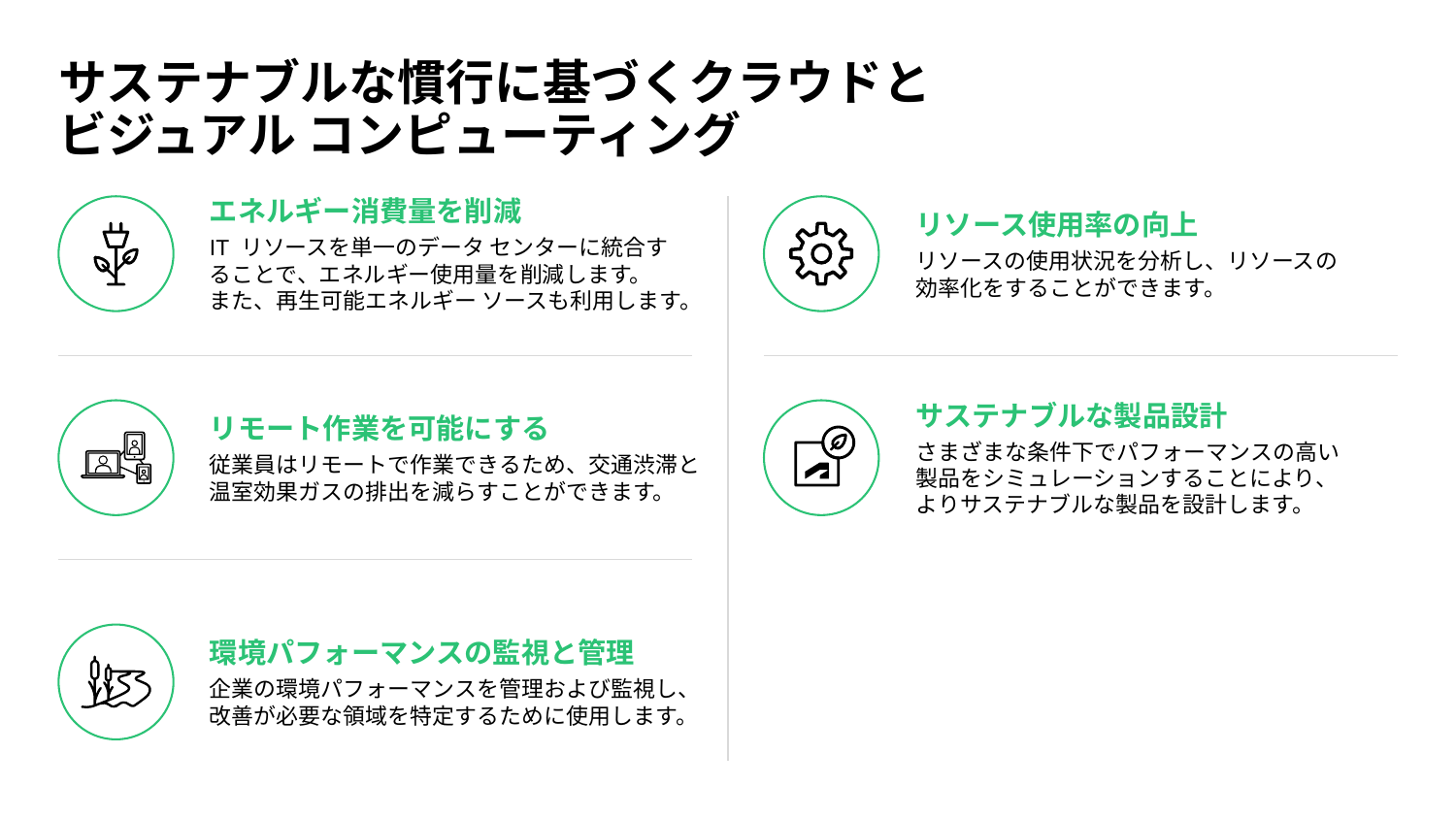

# サステナブルな慣行に基づくクラウドと ビジュアル コンピューティング
エネルギー消費量を削減
IT リソースを単一のデータ センターに統合することで、エネルギー使用量を削減します。 
また、再生可能エネルギー ソースも利用します。

リソース使用率の向上
リソースの使用状況を分析し、リソースの
効率化をすることができます。

サステナブルな製品設計
さまざまな条件下でパフォーマンスの高い
製品をシミュレーションすることにより、
よりサステナブルな製品を設計します。

リモート作業を可能にする
従業員はリモートで作業できるため、交通渋滞と温室効果ガスの排出を減らすことができます。

環境パフォーマンスの監視と管理
企業の環境パフォーマンスを管理および監視し、改善が必要な領域を特定するために使用します。